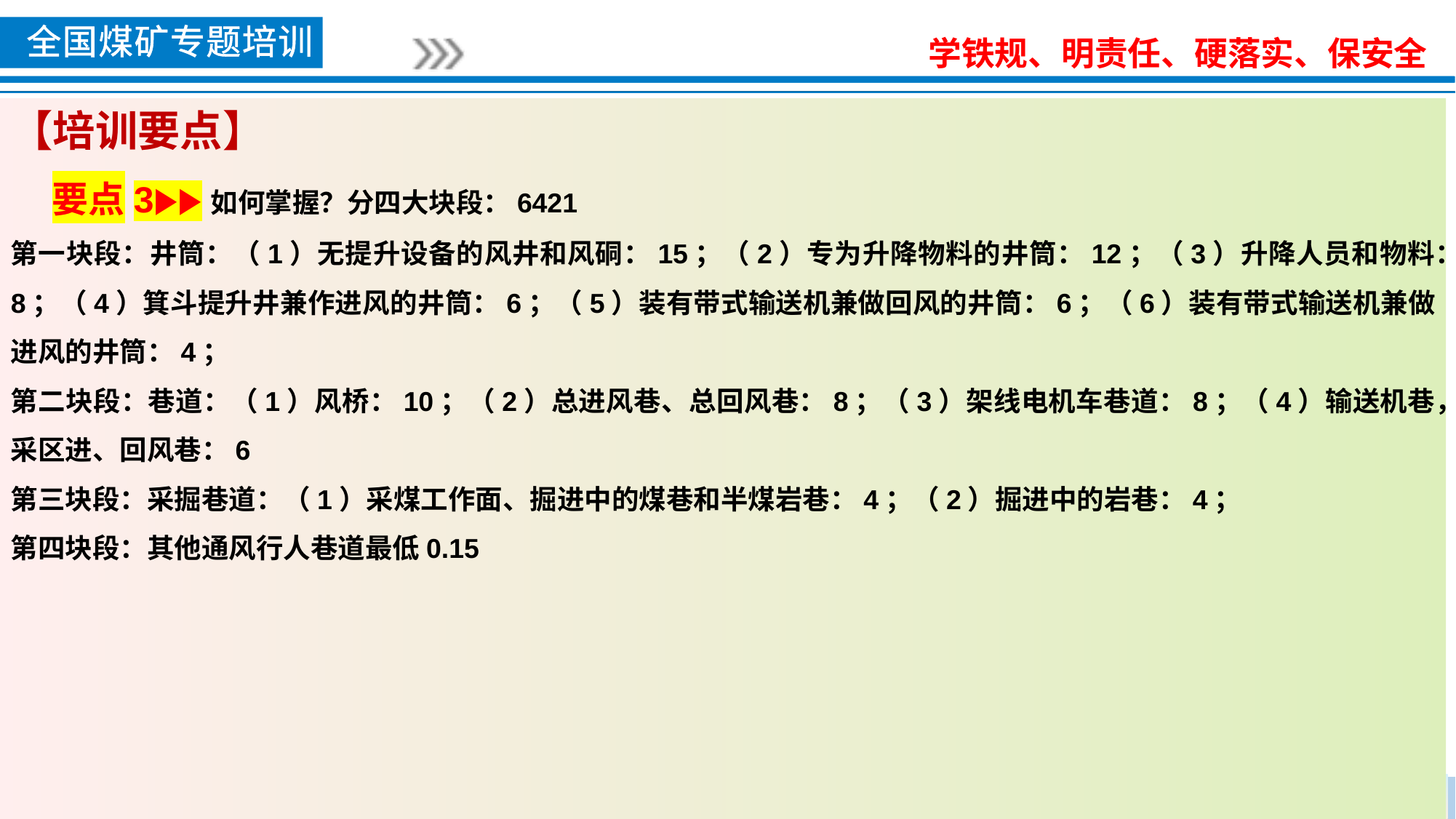

【培训要点】
    要点3▶▶如何掌握？分四大块段：6421
第一块段：井筒：（1）无提升设备的风井和风硐：15；（2）专为升降物料的井筒：12；（3）升降人员和物料：8；（4）箕斗提升井兼作进风的井筒：6；（5）装有带式输送机兼做回风的井筒：6；（6）装有带式输送机兼做进风的井筒：4；
第二块段：巷道：（1）风桥：10；（2）总进风巷、总回风巷：8；（3）架线电机车巷道：8；（4）输送机巷，采区进、回风巷：6
第三块段：采掘巷道：（1）采煤工作面、掘进中的煤巷和半煤岩巷：4；（2）掘进中的岩巷：4；
第四块段：其他通风行人巷道最低0.15